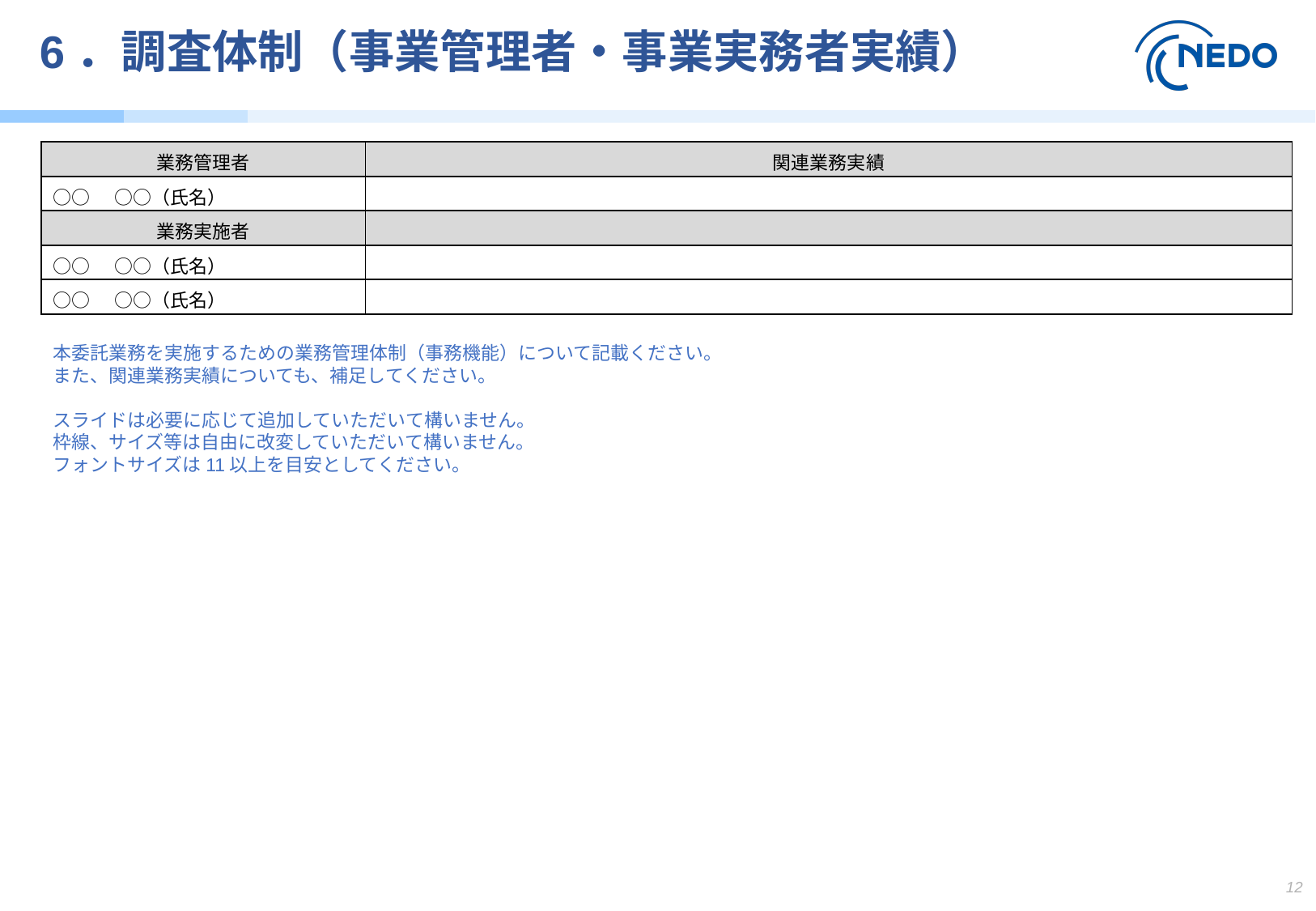

# 6．調査体制（事業管理者・事業実務者実績）
| 業務管理者 | 関連業務実績 |
| --- | --- |
| ○○　○○（氏名） |  |
| 業務実施者 |  |
| ○○　○○（氏名） |  |
| ○○　○○（氏名） |  |
本委託業務を実施するための業務管理体制（事務機能）について記載ください。
また、関連業務実績についても、補足してください。

スライドは必要に応じて追加していただいて構いません。
枠線、サイズ等は自由に改変していただいて構いません。
フォントサイズは11以上を目安としてください。
12